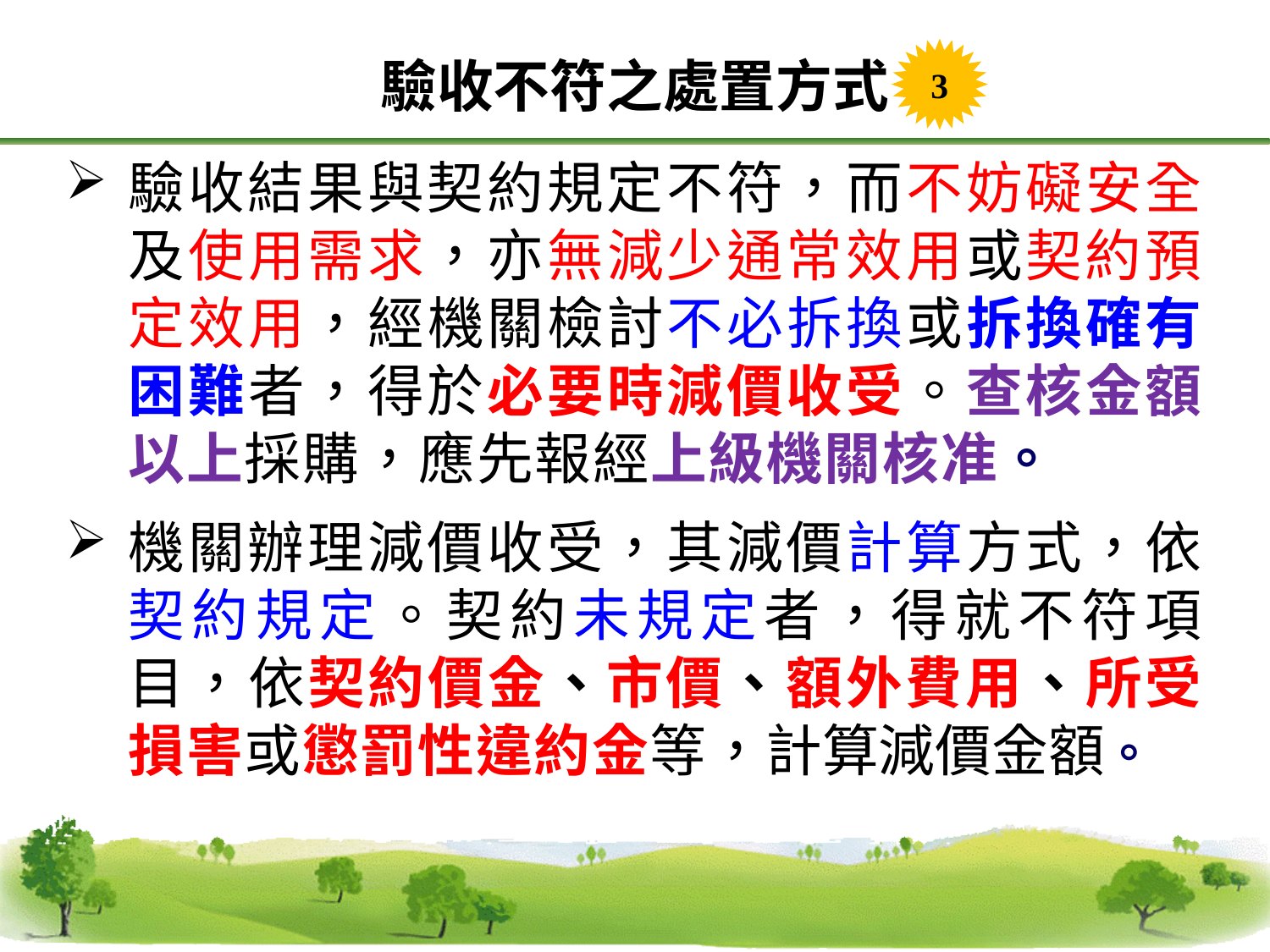

驗收不符之處置方式
3
驗收結果與契約規定不符，而不妨礙安全及使用需求，亦無減少通常效用或契約預定效用，經機關檢討不必拆換或拆換確有困難者，得於必要時減價收受。查核金額以上採購，應先報經上級機關核准。
機關辦理減價收受，其減價計算方式，依契約規定。契約未規定者，得就不符項目，依契約價金、市價、額外費用、所受損害或懲罰性違約金等，計算減價金額。